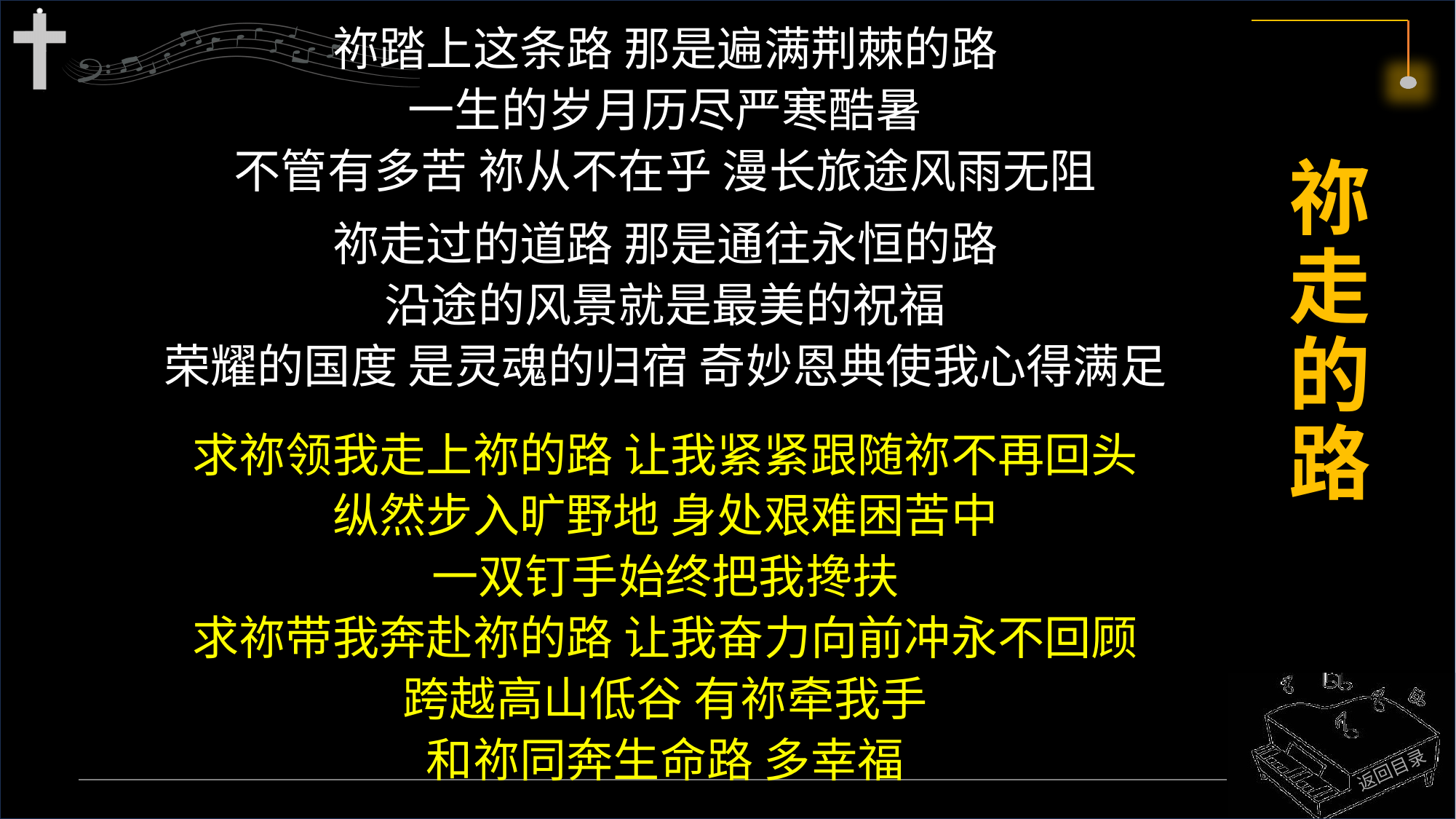

祢踏上这条路 那是遍满荆棘的路
一生的岁月历尽严寒酷暑
不管有多苦 祢从不在乎 漫长旅途风雨无阻

祢走过的道路 那是通往永恒的路
沿途的风景就是最美的祝福
荣耀的国度 是灵魂的归宿 奇妙恩典使我心得满足

求祢领我走上祢的路 让我紧紧跟随祢不再回头
纵然步入旷野地 身处艰难困苦中
一双钉手始终把我搀扶
求祢带我奔赴祢的路 让我奋力向前冲永不回顾
跨越高山低谷 有祢牵我手
和祢同奔生命路 多幸福
# 祢走的路